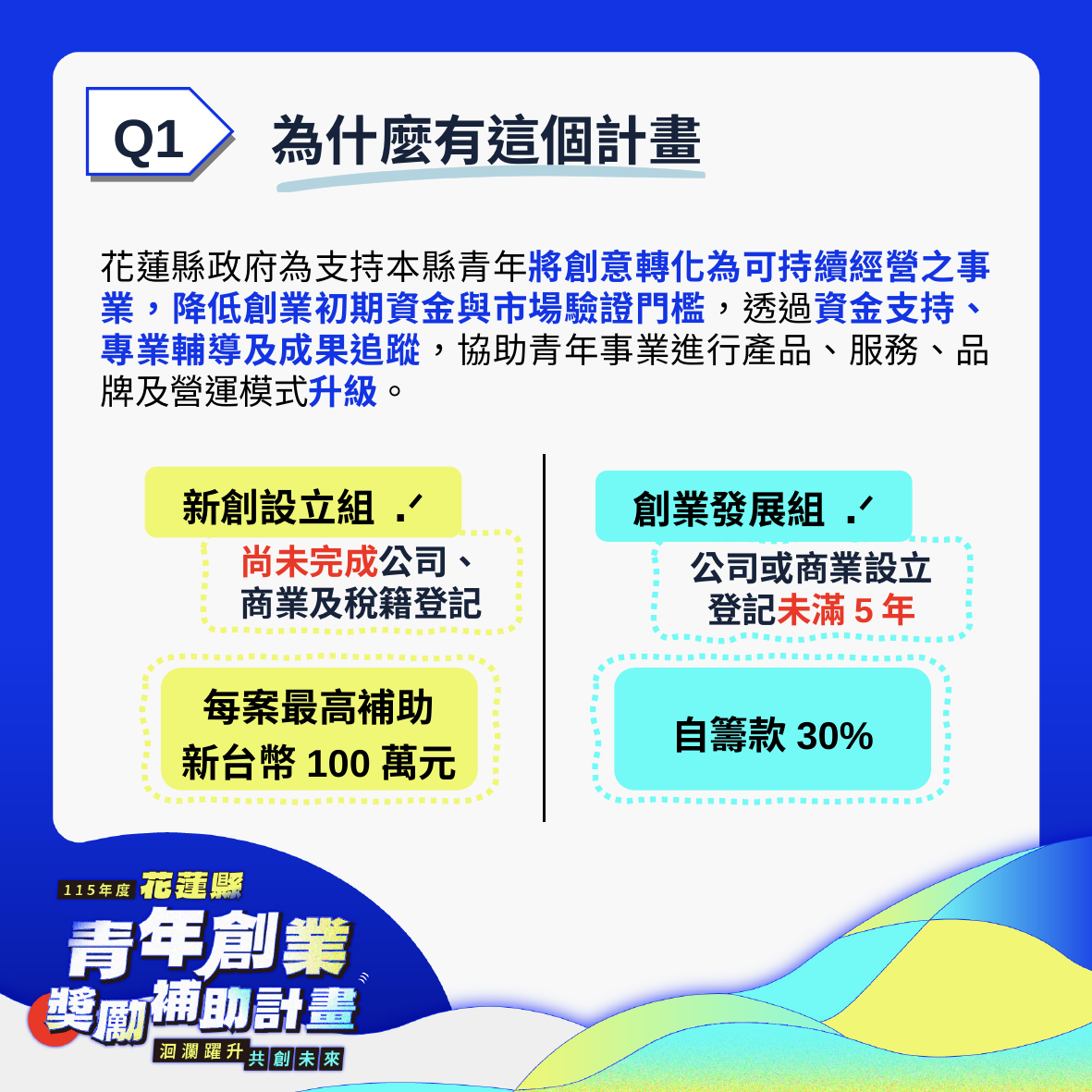

為什麼有這個計畫
Q1

花蓮縣政府為支持本縣青年將創意轉化為可持續經營之事業，降低創業初期資金與市場驗證門檻，透過資金支持、專業輔導及成果追蹤，協助青年事業進行產品、服務、品牌及營運模式升級。
新創設立組 .ᐟ
尚未完成公司、
商業及稅籍登記
創業發展組 .ᐟ
公司或商業設立
登記未滿5年

每案最高補助
新台幣100萬元

自籌款30%